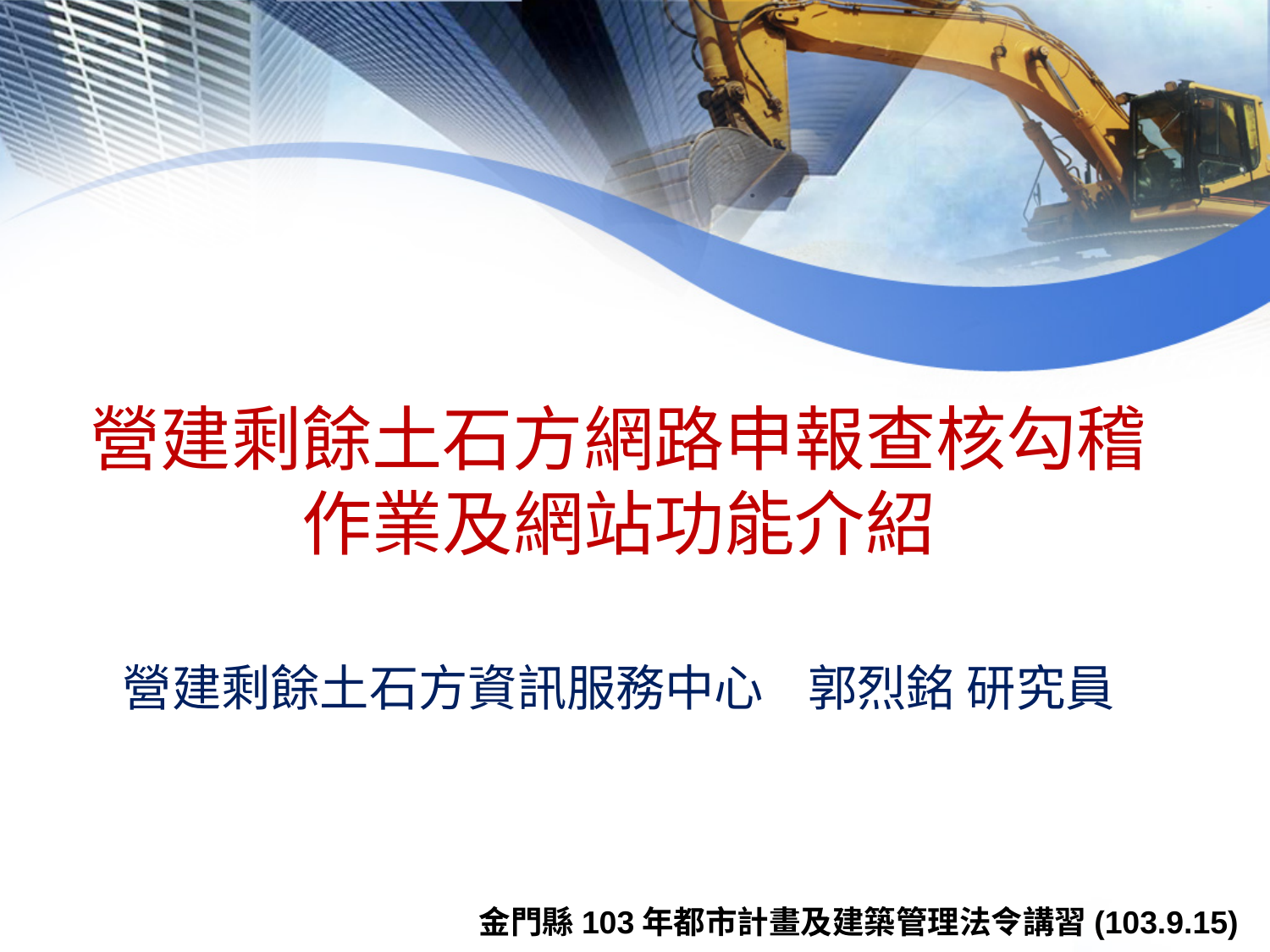

# 營建剩餘土石方網路申報查核勾稽作業及網站功能介紹 營建剩餘土石方資訊服務中心    郭烈銘 研究員
金門縣103年都市計畫及建築管理法令講習(103.9.15)